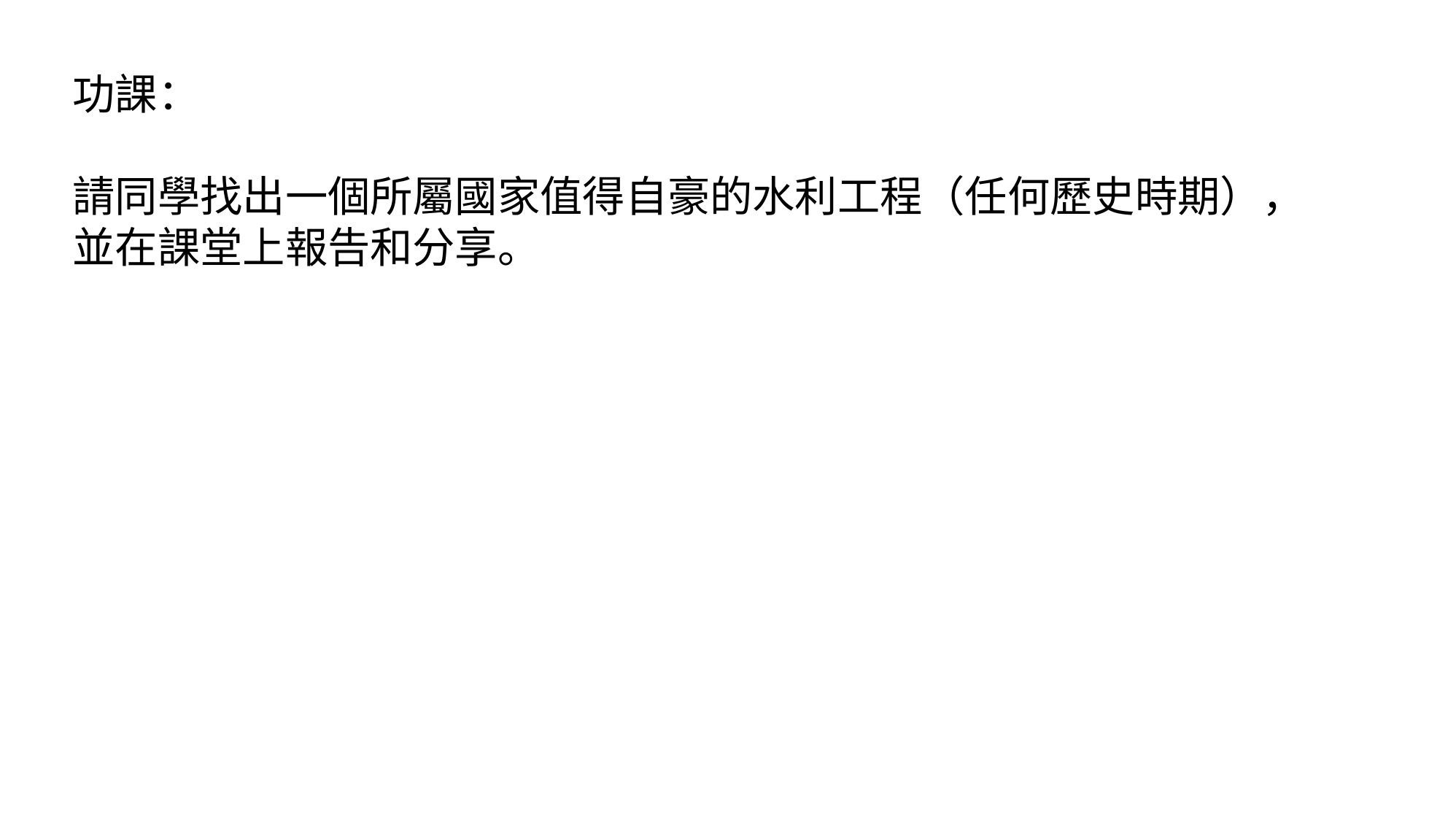

功課：

請同學找出一個所屬國家值得自豪的水利工程（任何歷史時期），
並在課堂上報告和分享。